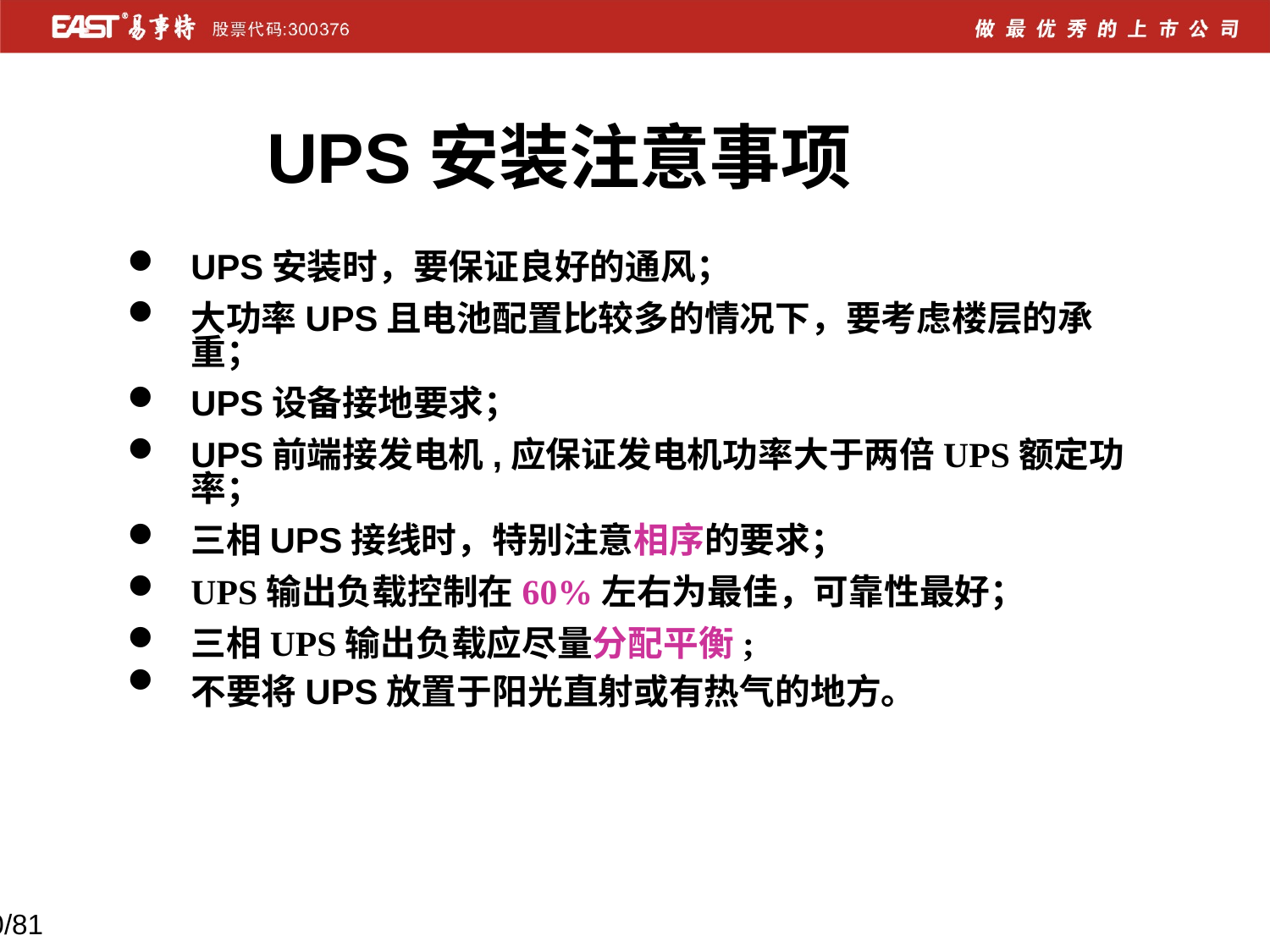

UPS安装注意事项
UPS安装时，要保证良好的通风；
大功率UPS且电池配置比较多的情况下，要考虑楼层的承重；
UPS设备接地要求；
UPS前端接发电机,应保证发电机功率大于两倍UPS额定功率；
三相UPS接线时，特别注意相序的要求；
UPS输出负载控制在60%左右为最佳，可靠性最好；
三相UPS输出负载应尽量分配平衡;
不要将UPS放置于阳光直射或有热气的地方。